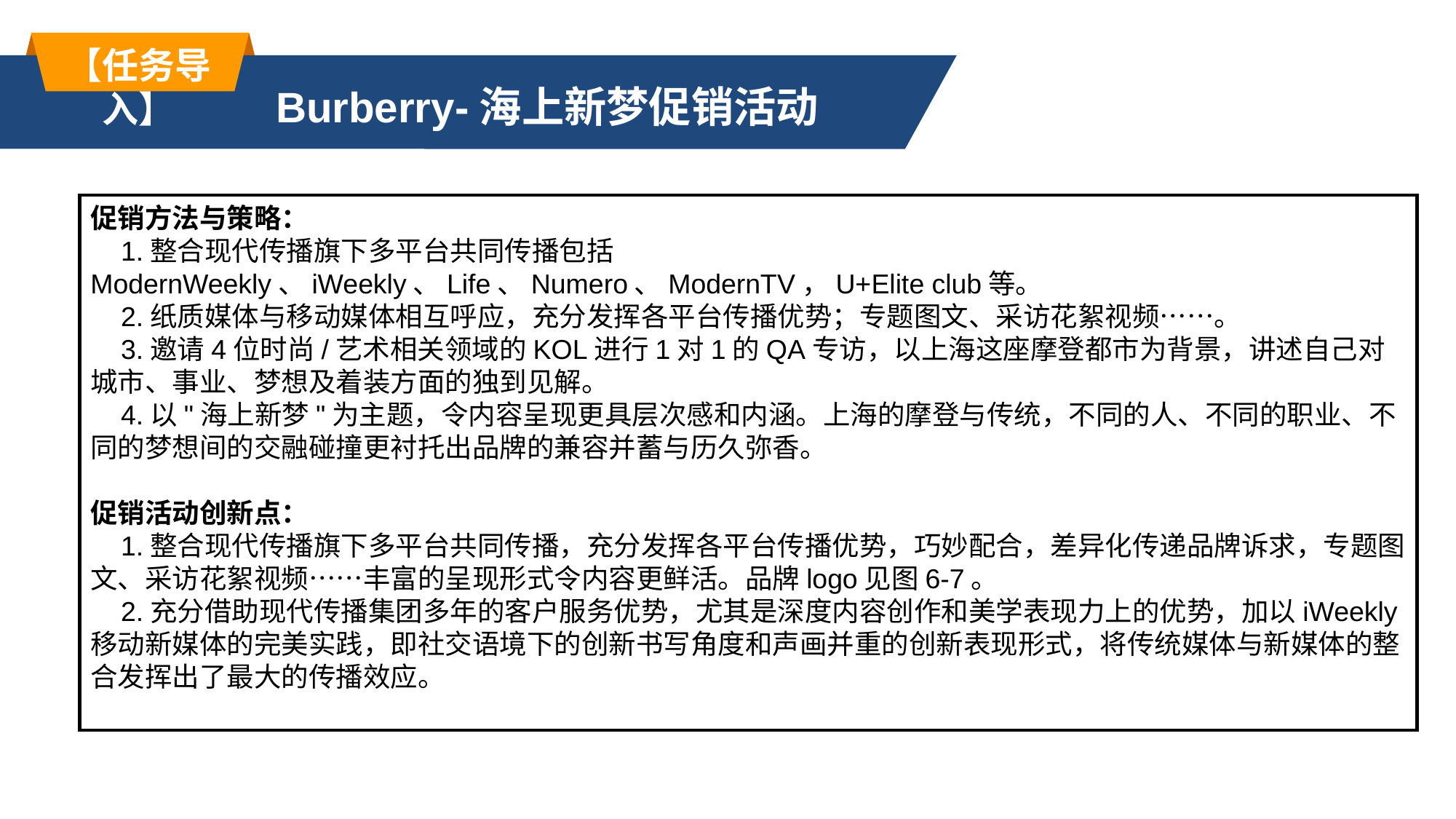

【任务导入】

Burberry-海上新梦促销活动
促销方法与策略：
    1.整合现代传播旗下多平台共同传播包括ModernWeekly、iWeekly、Life、Numero、ModernTV，U+Elite club等。
    2.纸质媒体与移动媒体相互呼应，充分发挥各平台传播优势；专题图文、采访花絮视频……。
    3.邀请4位时尚/艺术相关领域的KOL进行1对1的QA专访，以上海这座摩登都市为背景，讲述自己对城市、事业、梦想及着装方面的独到见解。
    4.以"海上新梦"为主题，令内容呈现更具层次感和内涵。上海的摩登与传统，不同的人、不同的职业、不同的梦想间的交融碰撞更衬托出品牌的兼容并蓄与历久弥香。

促销活动创新点：
    1.整合现代传播旗下多平台共同传播，充分发挥各平台传播优势，巧妙配合，差异化传递品牌诉求，专题图文、采访花絮视频……丰富的呈现形式令内容更鲜活。品牌logo见图6-7。
    2.充分借助现代传播集团多年的客户服务优势，尤其是深度内容创作和美学表现力上的优势，加以iWeekly移动新媒体的完美实践，即社交语境下的创新书写角度和声画并重的创新表现形式，将传统媒体与新媒体的整合发挥出了最大的传播效应。